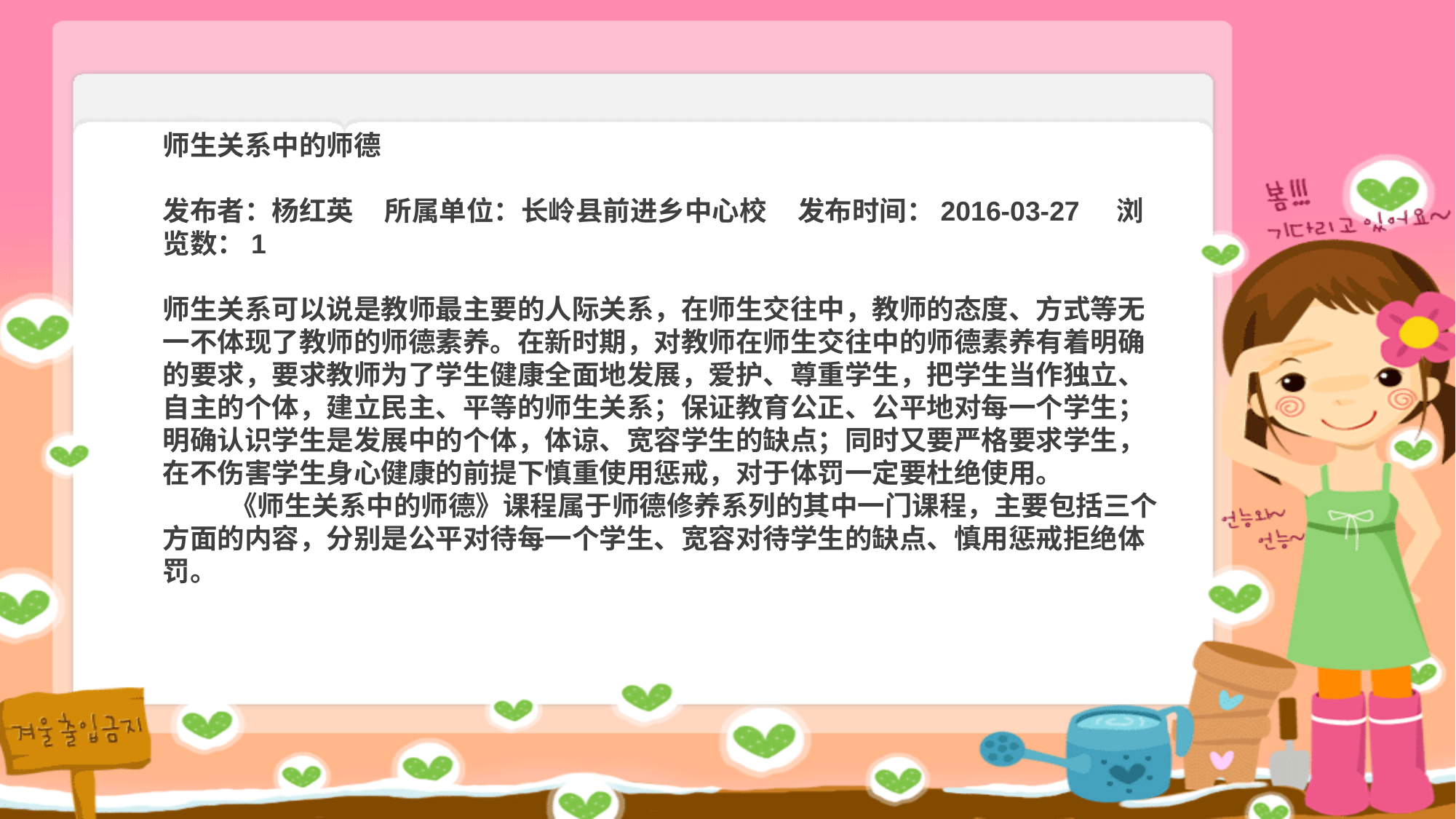

师生关系中的师德

发布者：杨红英     所属单位：长岭县前进乡中心校     发布时间：2016-03-27    浏览数：1

师生关系可以说是教师最主要的人际关系，在师生交往中，教师的态度、方式等无一不体现了教师的师德素养。在新时期，对教师在师生交往中的师德素养有着明确的要求，要求教师为了学生健康全面地发展，爱护、尊重学生，把学生当作独立、自主的个体，建立民主、平等的师生关系；保证教育公正、公平地对每一个学生；明确认识学生是发展中的个体，体谅、宽容学生的缺点；同时又要严格要求学生，在不伤害学生身心健康的前提下慎重使用惩戒，对于体罚一定要杜绝使用。
 　　《师生关系中的师德》课程属于师德修养系列的其中一门课程，主要包括三个方面的内容，分别是公平对待每一个学生、宽容对待学生的缺点、慎用惩戒拒绝体罚。